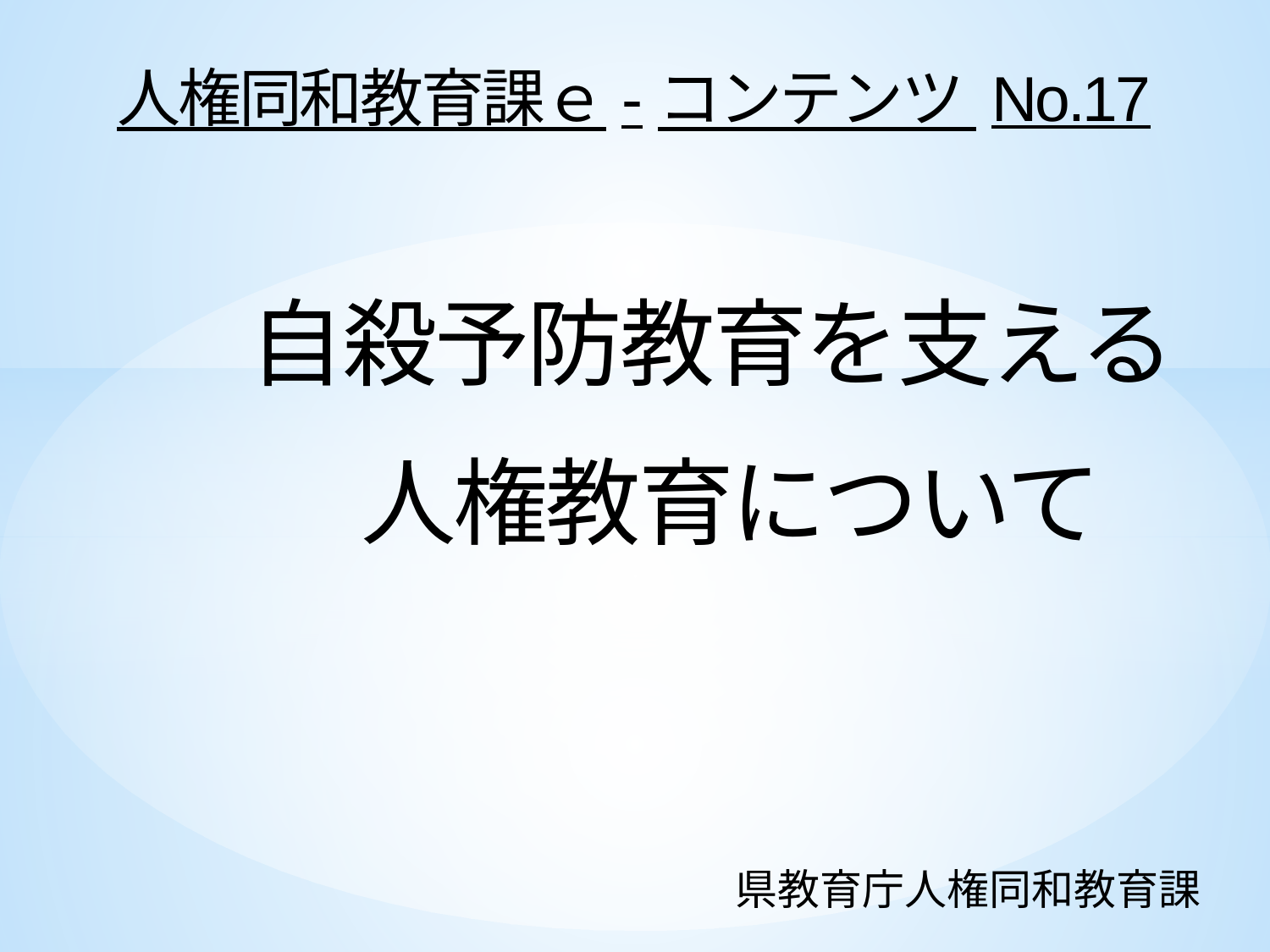

人権同和教育課ｅ-コンテンツ No.17
# 自殺予防教育を支える 　　 人権教育について
県教育庁人権同和教育課